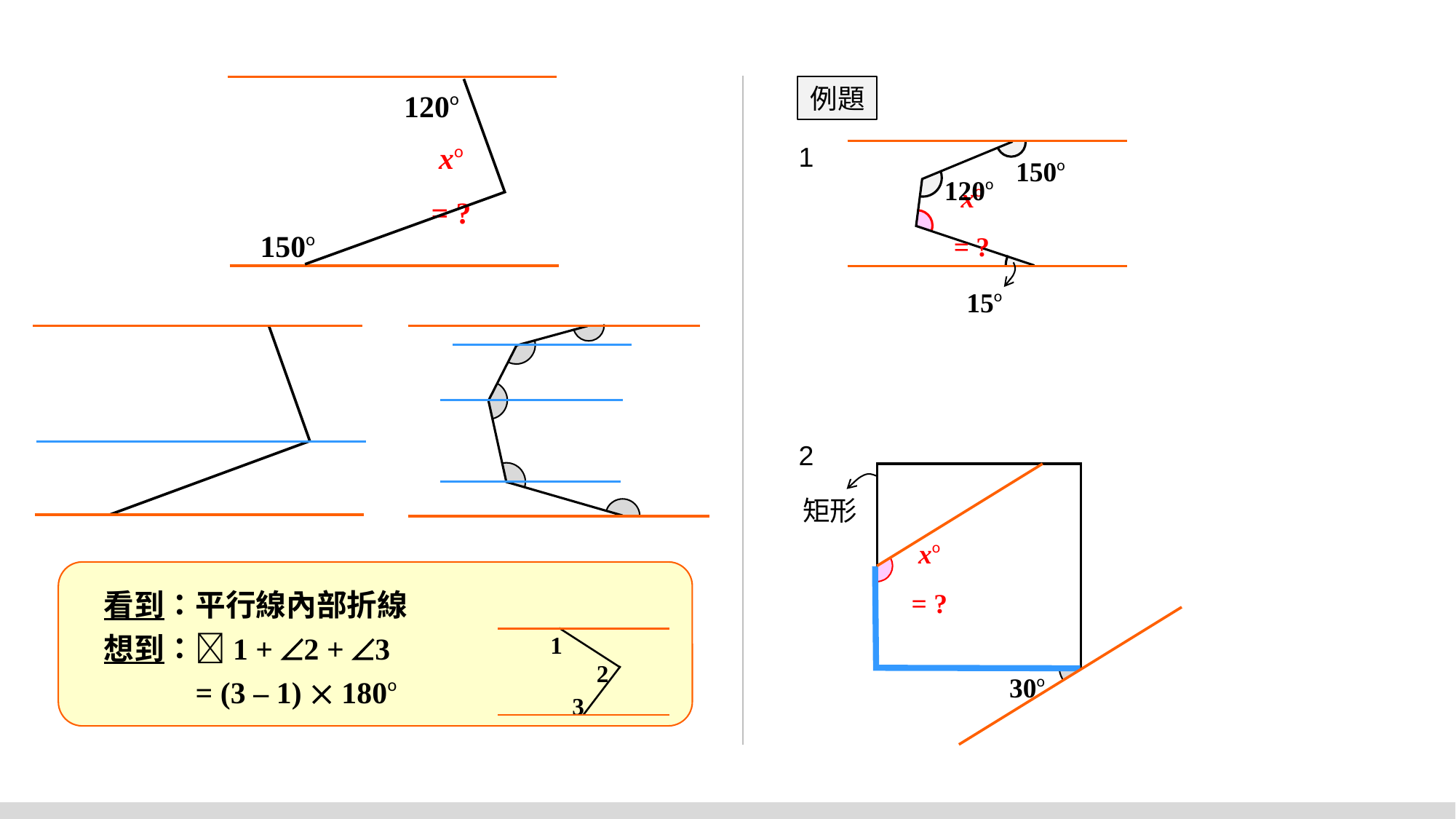

120o
例題

1

150o

xo = ?

120o
xo = ?

150o

15o

2

矩形
xo = ?

看到：平行線內部折線
想到：∠1 + ∠2 + ∠3
            = (3 – 1) × 180o
1
2
3

30o